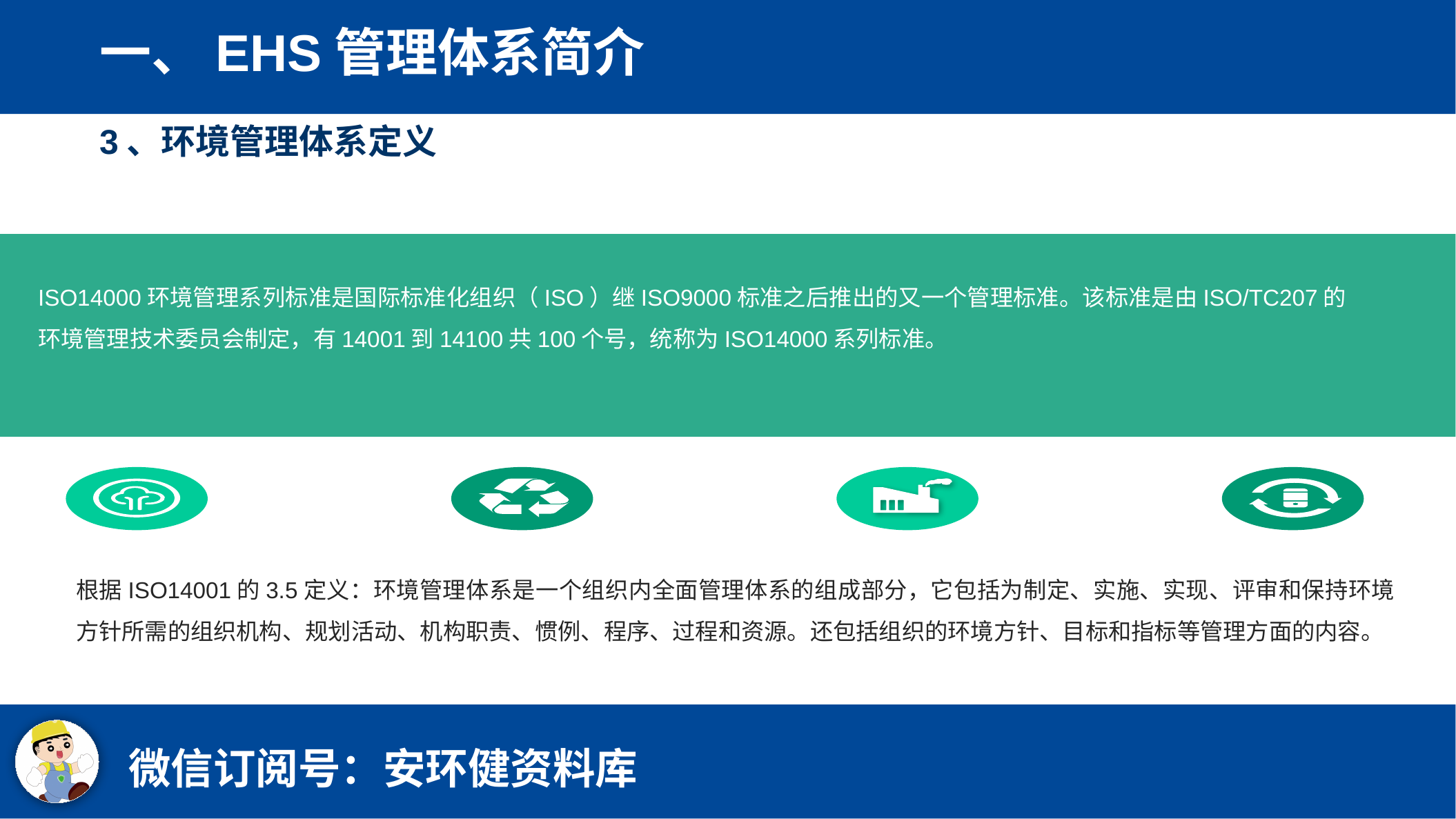

一、EHS管理体系简介
3、环境管理体系定义

ISO14000环境管理系列标准是国际标准化组织（ISO）继ISO9000标准之后推出的又一个管理标准。该标准是由ISO/TC207的环境管理技术委员会制定，有14001到14100共100个号，统称为ISO14000系列标准。

根据ISO14001的3.5定义：环境管理体系是一个组织内全面管理体系的组成部分，它包括为制定、实施、实现、评审和保持环境方针所需的组织机构、规划活动、机构职责、惯例、程序、过程和资源。还包括组织的环境方针、目标和指标等管理方面的内容。